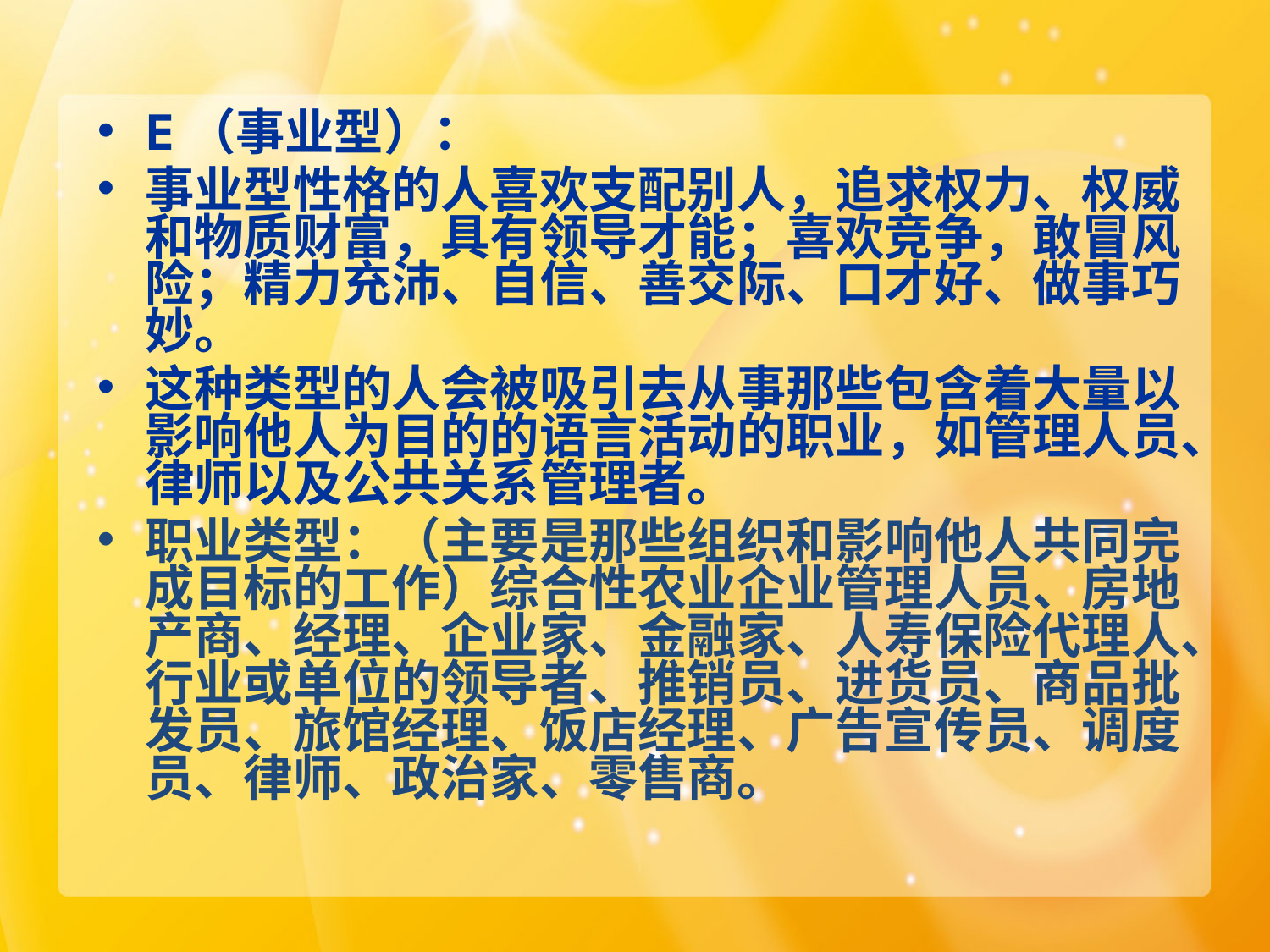

E（事业型）：
事业型性格的人喜欢支配别人，追求权力、权威和物质财富，具有领导才能；喜欢竞争，敢冒风险；精力充沛、自信、善交际、口才好、做事巧妙。
这种类型的人会被吸引去从事那些包含着大量以影响他人为目的的语言活动的职业，如管理人员、律师以及公共关系管理者。
职业类型：（主要是那些组织和影响他人共同完成目标的工作）综合性农业企业管理人员、房地产商、经理、企业家、金融家、人寿保险代理人、行业或单位的领导者、推销员、进货员、商品批发员、旅馆经理、饭店经理、广告宣传员、调度员、律师、政治家、零售商。